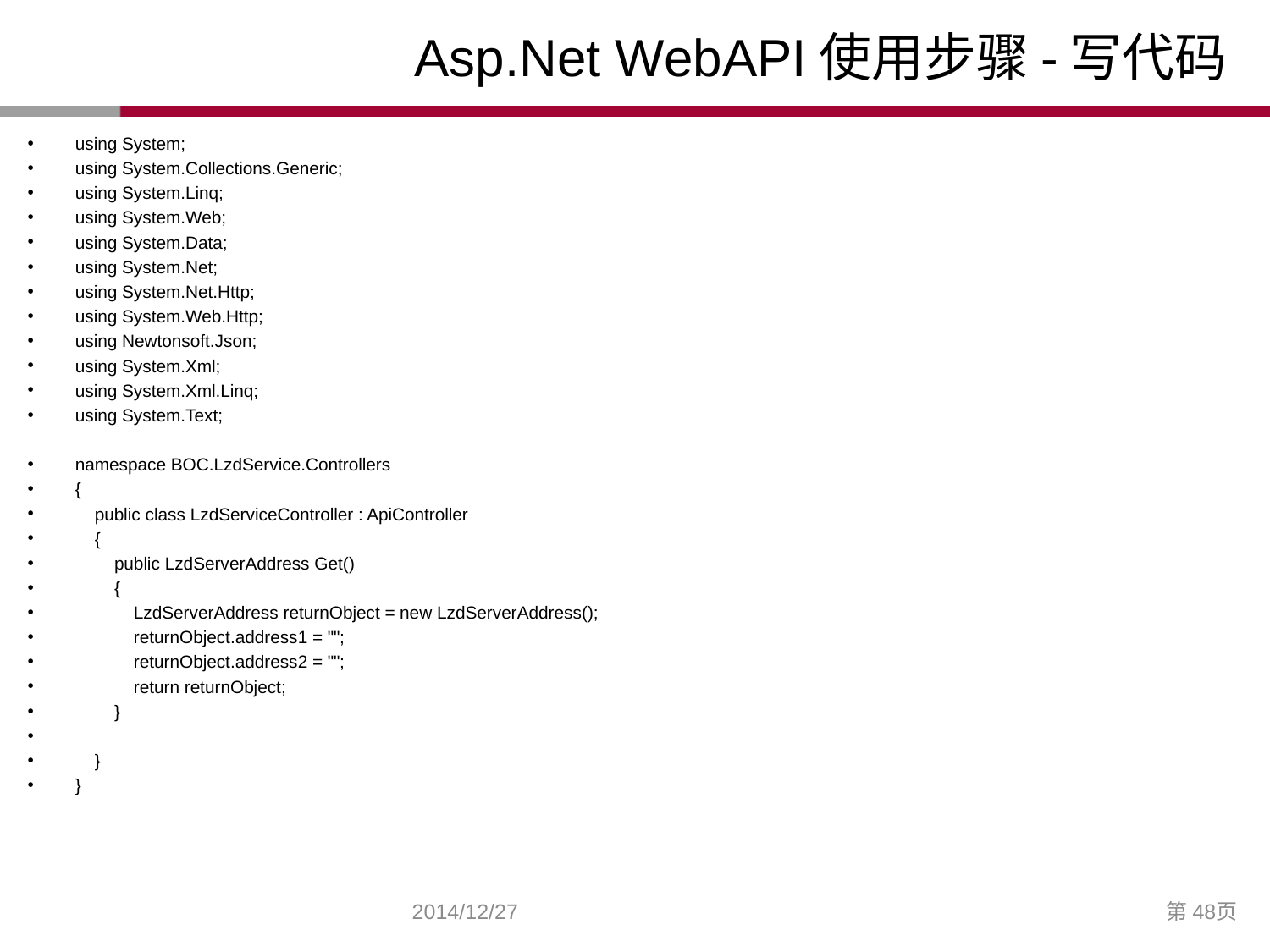

# Asp.Net WebAPI使用步骤-写代码
using System;
using System.Collections.Generic;
using System.Linq;
using System.Web;
using System.Data;
using System.Net;
using System.Net.Http;
using System.Web.Http;
using Newtonsoft.Json;
using System.Xml;
using System.Xml.Linq;
using System.Text;

namespace BOC.LzdService.Controllers
{
    public class LzdServiceController : ApiController
    {
        public LzdServerAddress Get()
        {
            LzdServerAddress returnObject = new LzdServerAddress();
            returnObject.address1 = "";
            returnObject.address2 = "";
            return returnObject;
        }

    }
}
2014/12/27
第48页